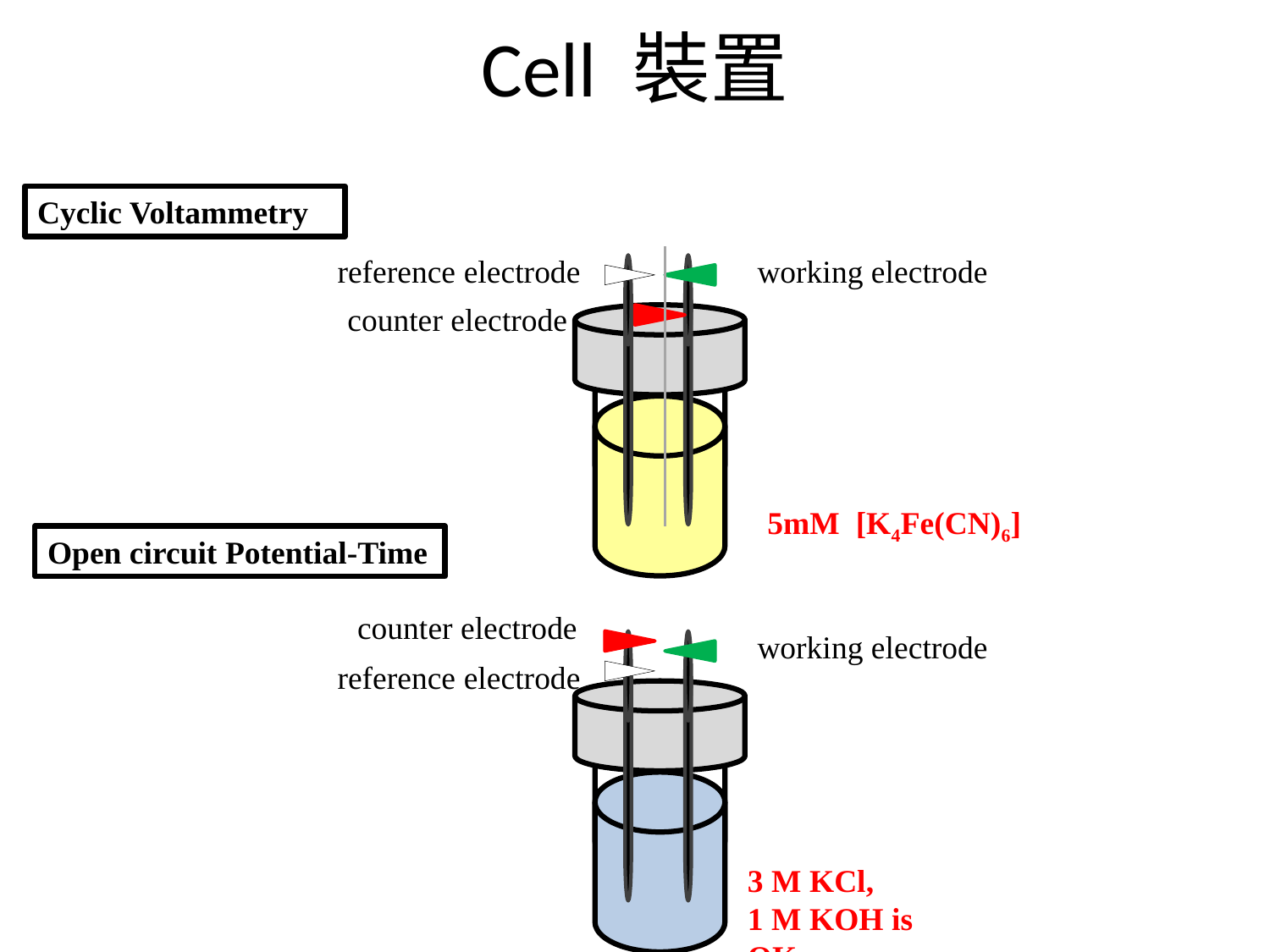

# Cell 裝置
Cyclic Voltammetry
reference electrode
working electrode

counter electrode
5mM  [K4Fe(CN)6]
Open circuit Potential-Time
counter electrode
working electrode

reference electrode
3 M KCl,
1 M KOH is OK.